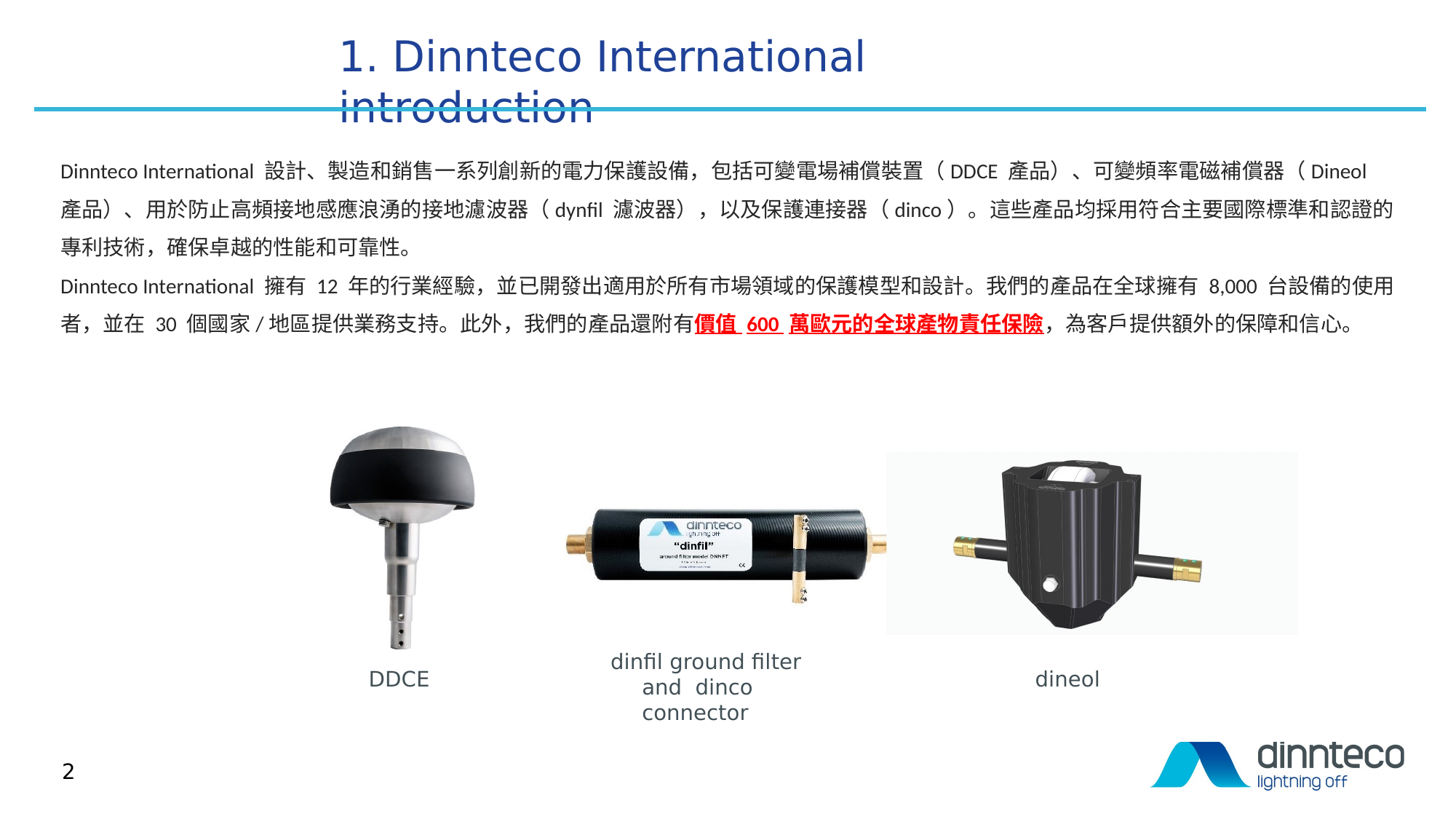

# 1. Dinnteco International introduction

Dinnteco International 設計、製造和銷售一系列創新的電力保護設備，包括可變電場補償裝置（DDCE 產品）、可變頻率電磁補償器（Dineol 產品）、用於防止高頻接地感應浪湧的接地濾波器（dynfil 濾波器），以及保護連接器（dinco）。這些產品均採用符合主要國際標準和認證的專利技術，確保卓越的性能和可靠性。
Dinnteco International 擁有 12 年的行業經驗，並已開發出適用於所有市場領域的保護模型和設計。我們的產品在全球擁有 8,000 台設備的使用者，並在 30 個國家/地區提供業務支持。此外，我們的產品還附有價值 600 萬歐元的全球產物責任保險，為客戶提供額外的保障和信心。

dinfil ground filter and  dinco connector
DDCE
dineol

2